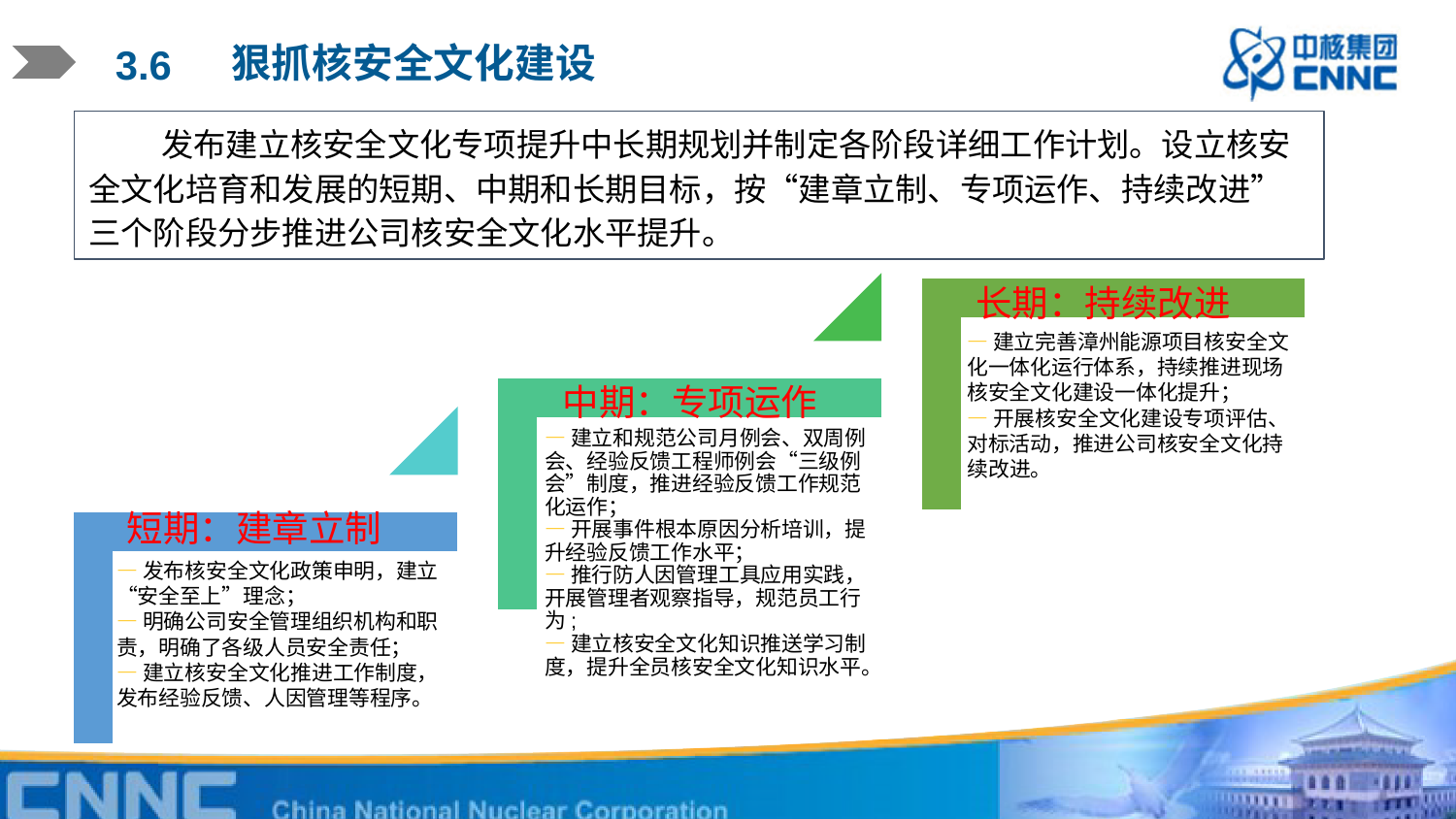

3.6
狠抓核安全文化建设

发布建立核安全文化专项提升中长期规划并制定各阶段详细工作计划。设立核安全文化培育和发展的短期、中期和长期目标，按“建章立制、专项运作、持续改进”三个阶段分步推进公司核安全文化水平提升。
—发布核安全文化政策申明，建立“安全至上”理念；
—明确公司安全管理组织机构和职责，明确了各级人员安全责任；
—建立核安全文化推进工作制度，发布经验反馈、人因管理等程序。
—建立和规范公司月例会、双周例会、经验反馈工程师例会“三级例会”制度，推进经验反馈工作规范化运作；
—开展事件根本原因分析培训，提升经验反馈工作水平；
—推行防人因管理工具应用实践，开展管理者观察指导，规范员工行为;
—建立核安全文化知识推送学习制度，提升全员核安全文化知识水平。
—建立完善漳州能源项目核安全文化一体化运行体系，持续推进现场核安全文化建设一体化提升；
—开展核安全文化建设专项评估、对标活动，推进公司核安全文化持续改进。
长期：持续改进
中期：专项运作
短期：建章立制